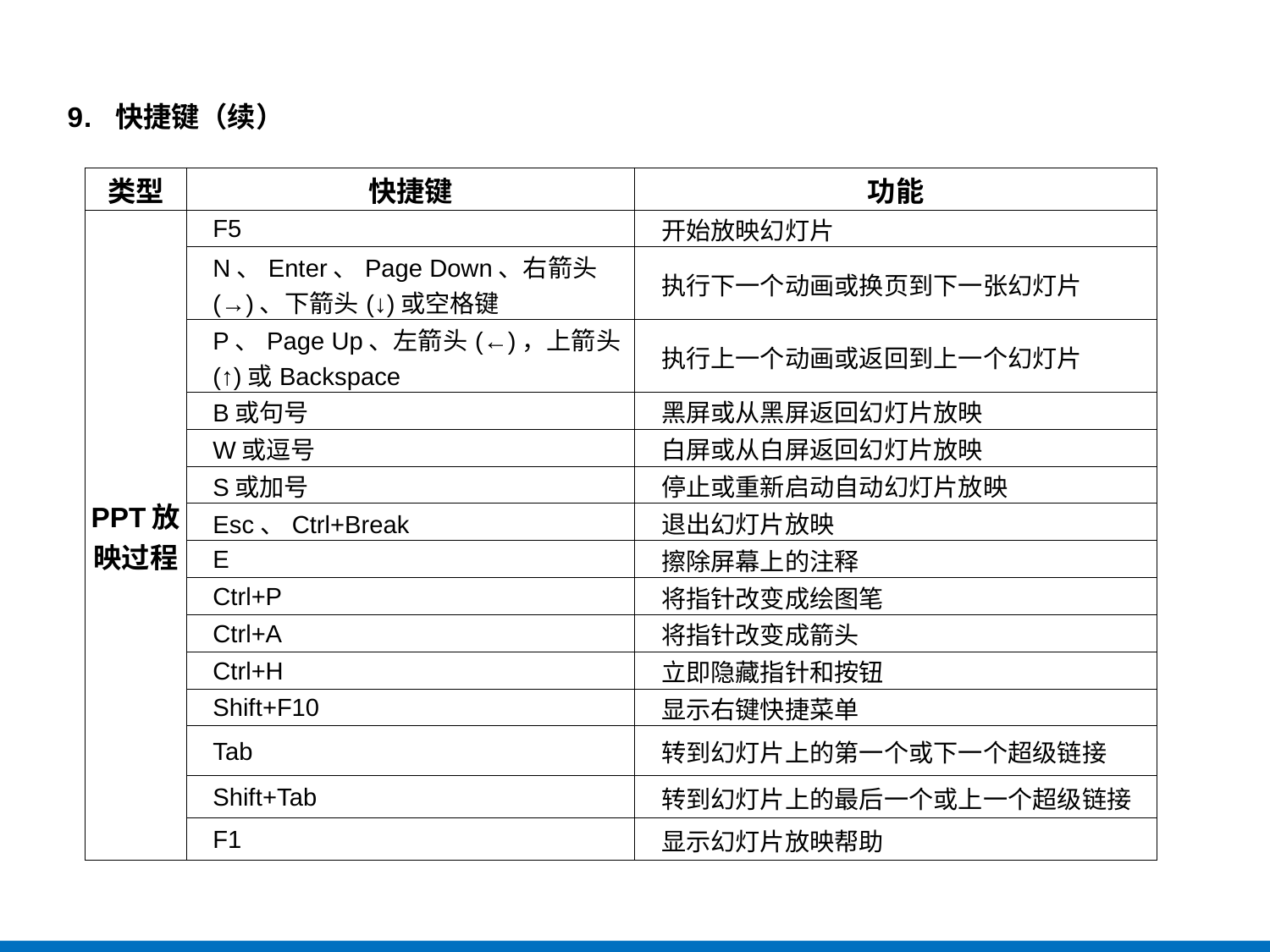

快捷键（续）
| 类型 | 快捷键 | 功能 |
| --- | --- | --- |
| PPT放映过程 | F5 | 开始放映幻灯片 |
|  | N、Enter、Page Down、右箭头(→)、下箭头(↓)或空格键 | 执行下一个动画或换页到下一张幻灯片 |
|  | P、Page Up、左箭头(←)，上箭头(↑)或Backspace | 执行上一个动画或返回到上一个幻灯片 |
|  | B或句号 | 黑屏或从黑屏返回幻灯片放映 |
|  | W或逗号 | 白屏或从白屏返回幻灯片放映 |
|  | S或加号 | 停止或重新启动自动幻灯片放映 |
|  | Esc、Ctrl+Break | 退出幻灯片放映 |
|  | E | 擦除屏幕上的注释 |
|  | Ctrl+P | 将指针改变成绘图笔 |
|  | Ctrl+A | 将指针改变成箭头 |
|  | Ctrl+H | 立即隐藏指针和按钮 |
|  | Shift+F10 | 显示右键快捷菜单 |
|  | Tab | 转到幻灯片上的第一个或下一个超级链接 |
|  | Shift+Tab | 转到幻灯片上的最后一个或上一个超级链接 |
|  | F1 | 显示幻灯片放映帮助 |